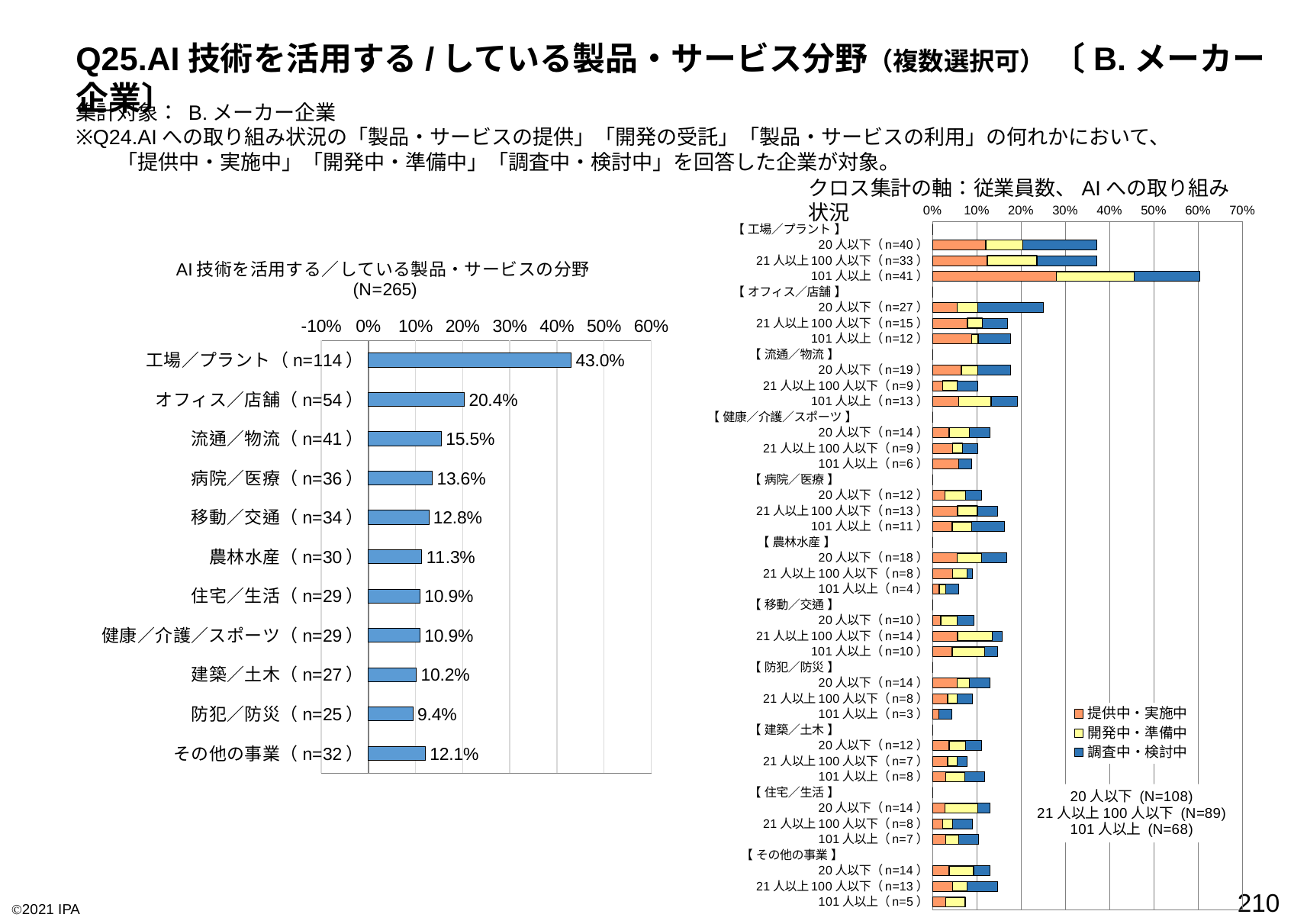

Q25.AI技術を活用する/している製品・サービス分野（複数選択可） 〔B.メーカー企業〕
集計対象： B.メーカー企業
※Q24.AIへの取り組み状況の「製品・サービスの提供」「開発の受託」「製品・サービスの利用」の何れかにおいて、
　　「提供中・実施中」「開発中・準備中」「調査中・検討中」を回答した企業が対象。
クロス集計の軸：従業員数、AIへの取り組み状況

### Chart:

| Category | 提供中・実施中 | 開発中・準備中 | 調査中・検討中 |
|---|---|---|---|
| 【 工場／プラント 】                        | 0.0 | 0.0 | 0.0 |
| 20人以下（n=40） | 0.12037037037037036 | 0.08333333333333333 | 0.16666666666666666 |
| 21人以上100人以下（n=33） | 0.12359550561797752 | 0.11235955056179775 | 0.1348314606741573 |
| 101人以上（n=41） | 0.27941176470588236 | 0.17647058823529413 | 0.14705882352941177 |
| 【 オフィス／店舗 】                        | 0.0 | 0.0 | 0.0 |
| 20人以下（n=27） | 0.05555555555555555 | 0.046296296296296294 | 0.14814814814814814 |
| 21人以上100人以下（n=15） | 0.07865168539325842 | 0.033707865168539325 | 0.056179775280898875 |
| 101人以上（n=12） | 0.08823529411764706 | 0.014705882352941176 | 0.07352941176470588 |
| 【 流通／物流 】                          | 0.0 | 0.0 | 0.0 |
| 20人以下（n=19） | 0.06481481481481481 | 0.037037037037037035 | 0.07407407407407407 |
| 21人以上100人以下（n=9） | 0.02247191011235955 | 0.033707865168539325 | 0.0449438202247191 |
| 101人以上（n=13） | 0.058823529411764705 | 0.07352941176470588 | 0.058823529411764705 |
| 【 健康／介護／スポーツ 】                     | 0.0 | 0.0 | 0.0 |
| 20人以下（n=14） | 0.037037037037037035 | 0.046296296296296294 | 0.046296296296296294 |
| 21人以上100人以下（n=9） | 0.0449438202247191 | 0.02247191011235955 | 0.033707865168539325 |
| 101人以上（n=6） | 0.058823529411764705 | 0.0 | 0.029411764705882353 |
| 【 病院／医療 】                          | 0.0 | 0.0 | 0.0 |
| 20人以下（n=12） | 0.027777777777777776 | 0.046296296296296294 | 0.037037037037037035 |
| 21人以上100人以下（n=13） | 0.056179775280898875 | 0.0449438202247191 | 0.0449438202247191 |
| 101人以上（n=11） | 0.04411764705882353 | 0.04411764705882353 | 0.07352941176470588 |
| 【 農林水産 】                           | 0.0 | 0.0 | 0.0 |
| 20人以下（n=18） | 0.05555555555555555 | 0.05555555555555555 | 0.05555555555555555 |
| 21人以上100人以下（n=8） | 0.0449438202247191 | 0.033707865168539325 | 0.011235955056179775 |
| 101人以上（n=4） | 0.014705882352941176 | 0.014705882352941176 | 0.029411764705882353 |
| 【 移動／交通 】                          | 0.0 | 0.0 | 0.0 |
| 20人以下（n=10） | 0.018518518518518517 | 0.037037037037037035 | 0.037037037037037035 |
| 21人以上100人以下（n=14） | 0.056179775280898875 | 0.07865168539325842 | 0.02247191011235955 |
| 101人以上（n=10） | 0.04411764705882353 | 0.07352941176470588 | 0.029411764705882353 |
| 【 防犯／防災 】                          | 0.0 | 0.0 | 0.0 |
| 20人以下（n=14） | 0.05555555555555555 | 0.027777777777777776 | 0.046296296296296294 |
| 21人以上100人以下（n=8） | 0.033707865168539325 | 0.02247191011235955 | 0.033707865168539325 |
| 101人以上（n=3） | 0.014705882352941176 | 0.0 | 0.029411764705882353 |
| 【 建築／土木 】                          | 0.0 | 0.0 | 0.0 |
| 20人以下（n=12） | 0.037037037037037035 | 0.037037037037037035 | 0.037037037037037035 |
| 21人以上100人以下（n=7） | 0.033707865168539325 | 0.02247191011235955 | 0.02247191011235955 |
| 101人以上（n=8） | 0.029411764705882353 | 0.04411764705882353 | 0.04411764705882353 |
| 【 住宅／生活 】                          | 0.0 | 0.0 | 0.0 |
| 20人以下（n=14） | 0.027777777777777776 | 0.07407407407407407 | 0.027777777777777776 |
| 21人以上100人以下（n=8） | 0.02247191011235955 | 0.02247191011235955 | 0.0449438202247191 |
| 101人以上（n=7） | 0.029411764705882353 | 0.029411764705882353 | 0.04411764705882353 |
| 【 その他の事業 】                         | None | None | None |
| 20人以下（n=14） | 0.037037037037037035 | 0.05555555555555555 | 0.037037037037037035 |
| 21人以上100人以下（n=13） | 0.0449438202247191 | 0.033707865168539325 | 0.06741573033707865 |
| 101人以上（n=5） | 0.029411764705882353 | 0.04411764705882353 | 0.0 |

### Chart:

| Category |  |
|---|---|
| 工場／プラント（n=114） | 0.43018867924528303 |
| オフィス／店舗（n=54） | 0.2037735849056604 |
| 流通／物流（n=41） | 0.15471698113207547 |
| 病院／医療（n=36） | 0.13584905660377358 |
| 移動／交通（n=34） | 0.12830188679245283 |
| 農林水産（n=30） | 0.11320754716981132 |
| 住宅／生活（n=29） | 0.10943396226415095 |
| 健康／介護／スポーツ（n=29） | 0.10943396226415095 |
| 建築／土木（n=27） | 0.1018867924528302 |
| 防犯／防災（n=25） | 0.09433962264150944 |
| その他の事業（n=32） | 0.12075471698113208 |